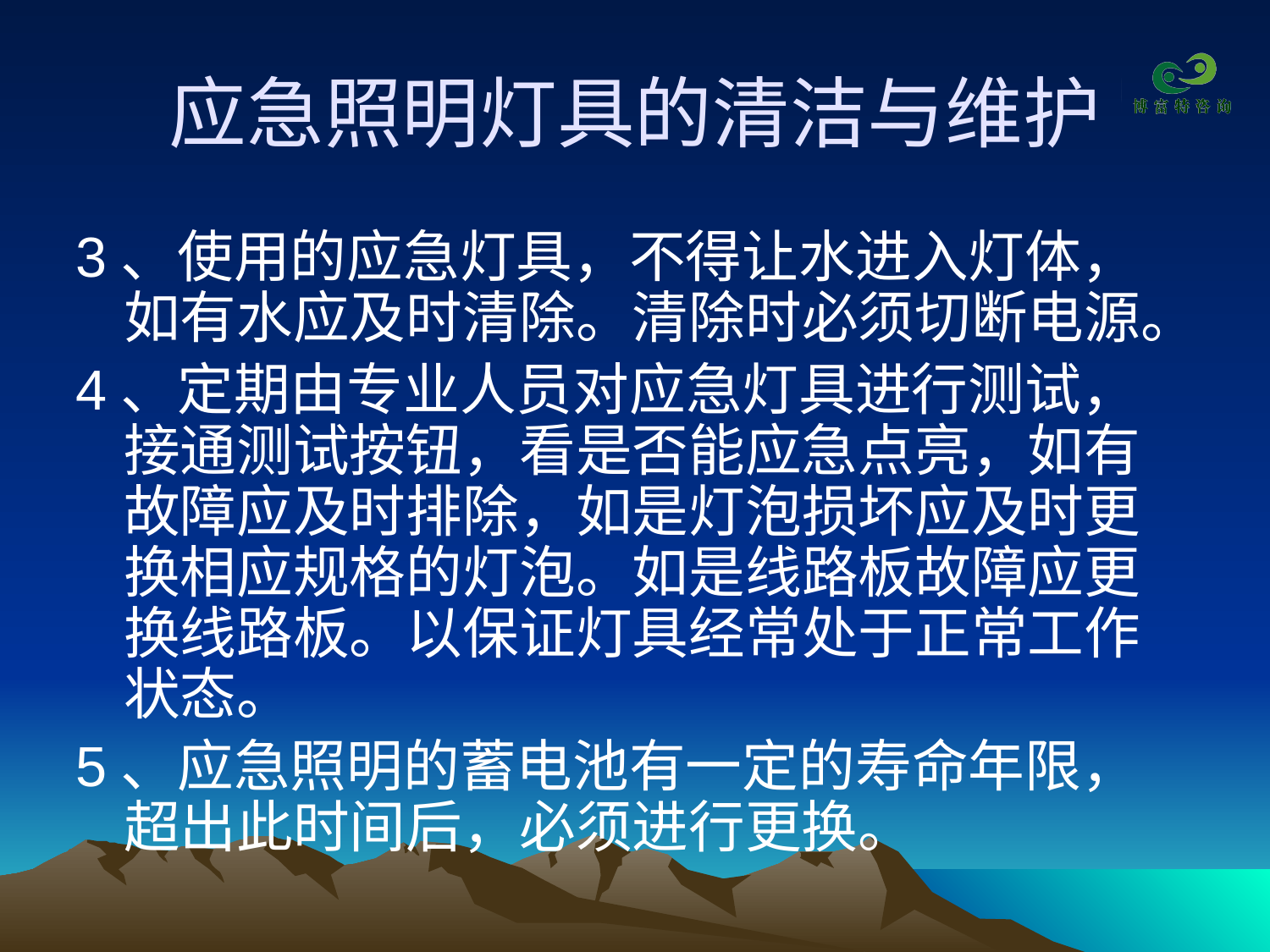

# 应急照明灯具的清洁与维护
3、使用的应急灯具，不得让水进入灯体，如有水应及时清除。清除时必须切断电源。
4、定期由专业人员对应急灯具进行测试，接通测试按钮，看是否能应急点亮，如有故障应及时排除，如是灯泡损坏应及时更换相应规格的灯泡。如是线路板故障应更换线路板。以保证灯具经常处于正常工作状态。
5、应急照明的蓄电池有一定的寿命年限，超出此时间后，必须进行更换。